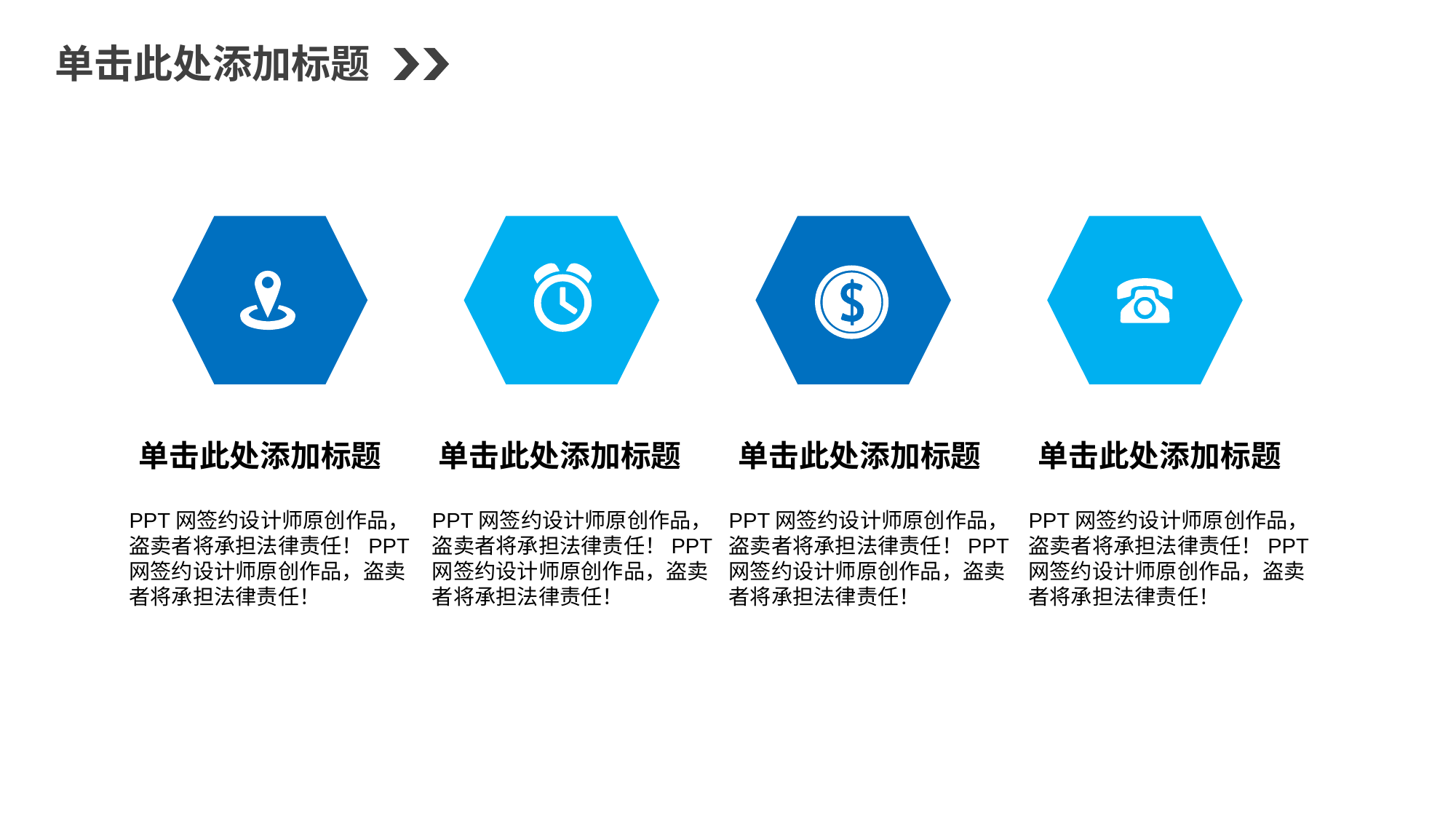

单击此处添加标题

单击此处添加标题
PPT网签约设计师原创作品，盗卖者将承担法律责任！PPT网签约设计师原创作品，盗卖者将承担法律责任！
单击此处添加标题
PPT网签约设计师原创作品，盗卖者将承担法律责任！PPT网签约设计师原创作品，盗卖者将承担法律责任！
单击此处添加标题
PPT网签约设计师原创作品，盗卖者将承担法律责任！PPT网签约设计师原创作品，盗卖者将承担法律责任！
单击此处添加标题
PPT网签约设计师原创作品，盗卖者将承担法律责任！PPT网签约设计师原创作品，盗卖者将承担法律责任！